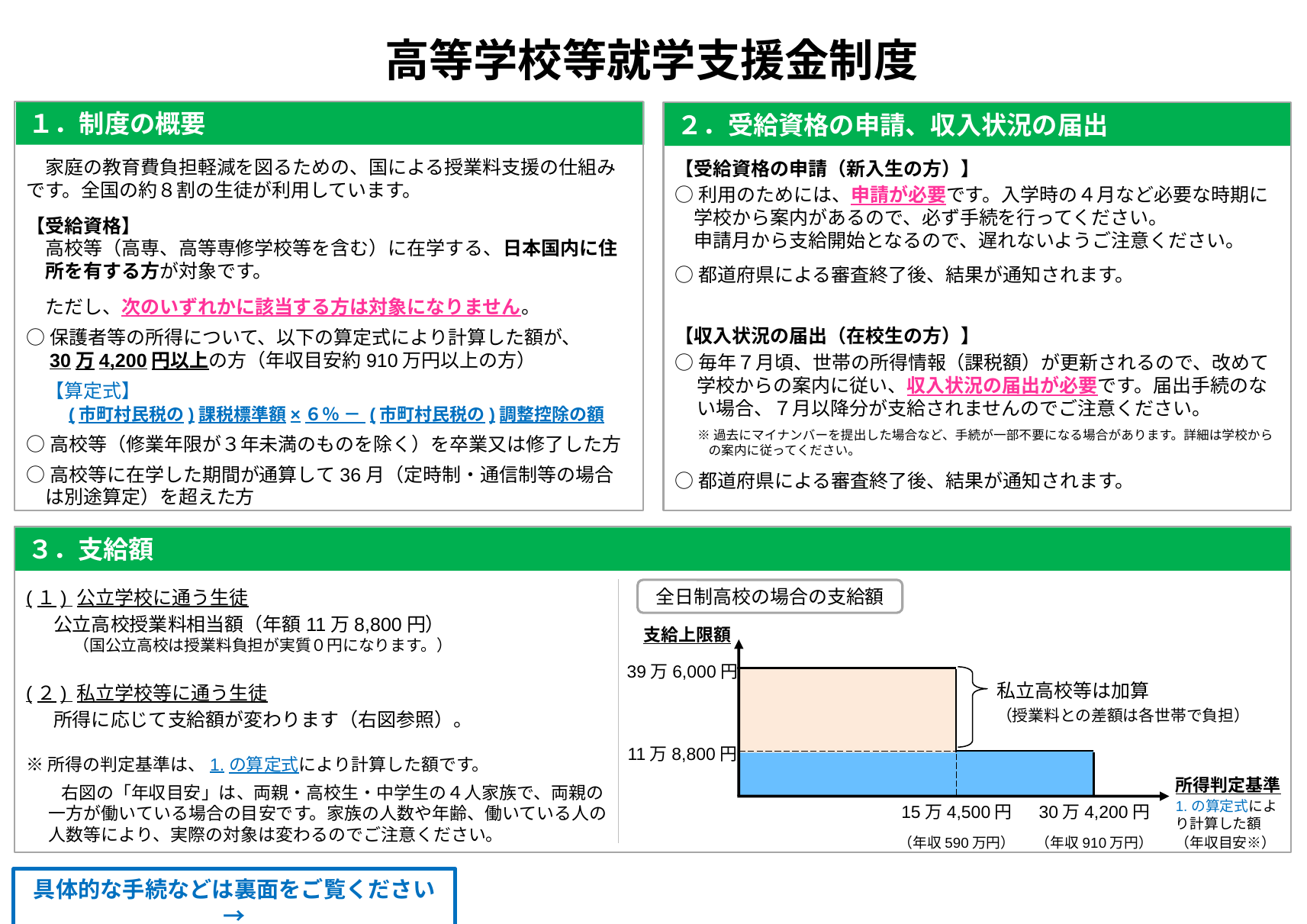

高等学校等就学支援金制度

１．制度の概要

２．受給資格の申請、収入状況の届出
　家庭の教育費負担軽減を図るための、国による授業料支援の仕組みです。全国の約８割の生徒が利用しています。

【受給資格】
　高校等（高専、高等専修学校等を含む）に在学する、日本国内に住
　所を有する方が対象です。

　ただし、次のいずれかに該当する方は対象になりません。

○保護者等の所得について、以下の算定式により計算した額が、
　30万4,200円以上の方（年収目安約910万円以上の方）

　【算定式】
　　(市町村民税の)課税標準額×６％ － (市町村民税の)調整控除の額

○高校等（修業年限が３年未満のものを除く）を卒業又は修了した方

○高校等に在学した期間が通算して36月（定時制・通信制等の場合
　は別途算定）を超えた方
【受給資格の申請（新入生の方）】

○利用のためには、申請が必要です。入学時の４月など必要な時期に
　学校から案内があるので、必ず手続を行ってください。
　申請月から支給開始となるので、遅れないようご注意ください。

○都道府県による審査終了後、結果が通知されます。

【収入状況の届出（在校生の方）】

○毎年７月頃、世帯の所得情報（課税額）が更新されるので、改めて学校からの案内に従い、収入状況の届出が必要です。届出手続のない場合、７月以降分が支給されませんのでご注意ください。

※過去にマイナンバーを提出した場合など、手続が一部不要になる場合があります。詳細は学校からの案内に従ってください。

○都道府県による審査終了後、結果が通知されます。

３．支給額
(１) 公立学校に通う生徒
　  公立高校授業料相当額（年額11万8,800円）
　　　（国公立高校は授業料負担が実質０円になります。）

(２) 私立学校等に通う生徒
　  所得に応じて支給額が変わります（右図参照）。

※所得の判定基準は、1.の算定式により計算した額です。

　　右図の「年収目安」は、両親・高校生・中学生の４人家族で、両親の一方が働いている場合の目安です。家族の人数や年齢、働いている人の人数等により、実際の対象は変わるのでご注意ください。
全日制高校の場合の支給額
支給上限額

39万6,000円

私立高校等は加算

（授業料との差額は各世帯で負担）
11万8,800円

所得判定基準

1.の算定式により計算した額

（年収目安※）

15万4,500円

（年収590万円）

30万4,200円

（年収910万円）
具体的な手続などは裏面をご覧ください →